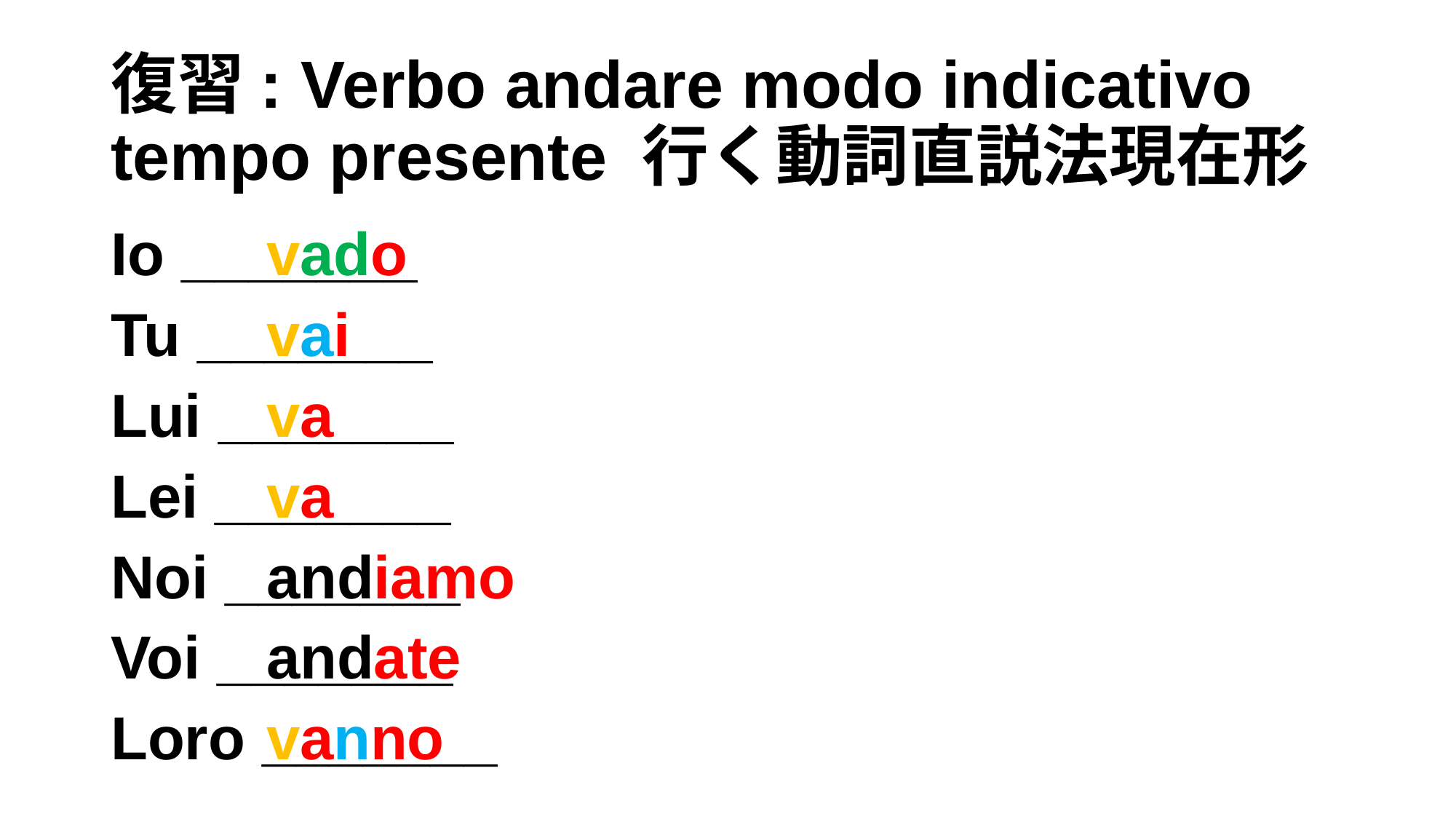

# 復習: Verbo andare modo indicativo tempo presente 行く動詞直説法現在形
Io _______
Tu _______
Lui _______
Lei _______
Noi _______
Voi _______
Loro _______

vado
vai
va
va
andiamo
andate
vanno